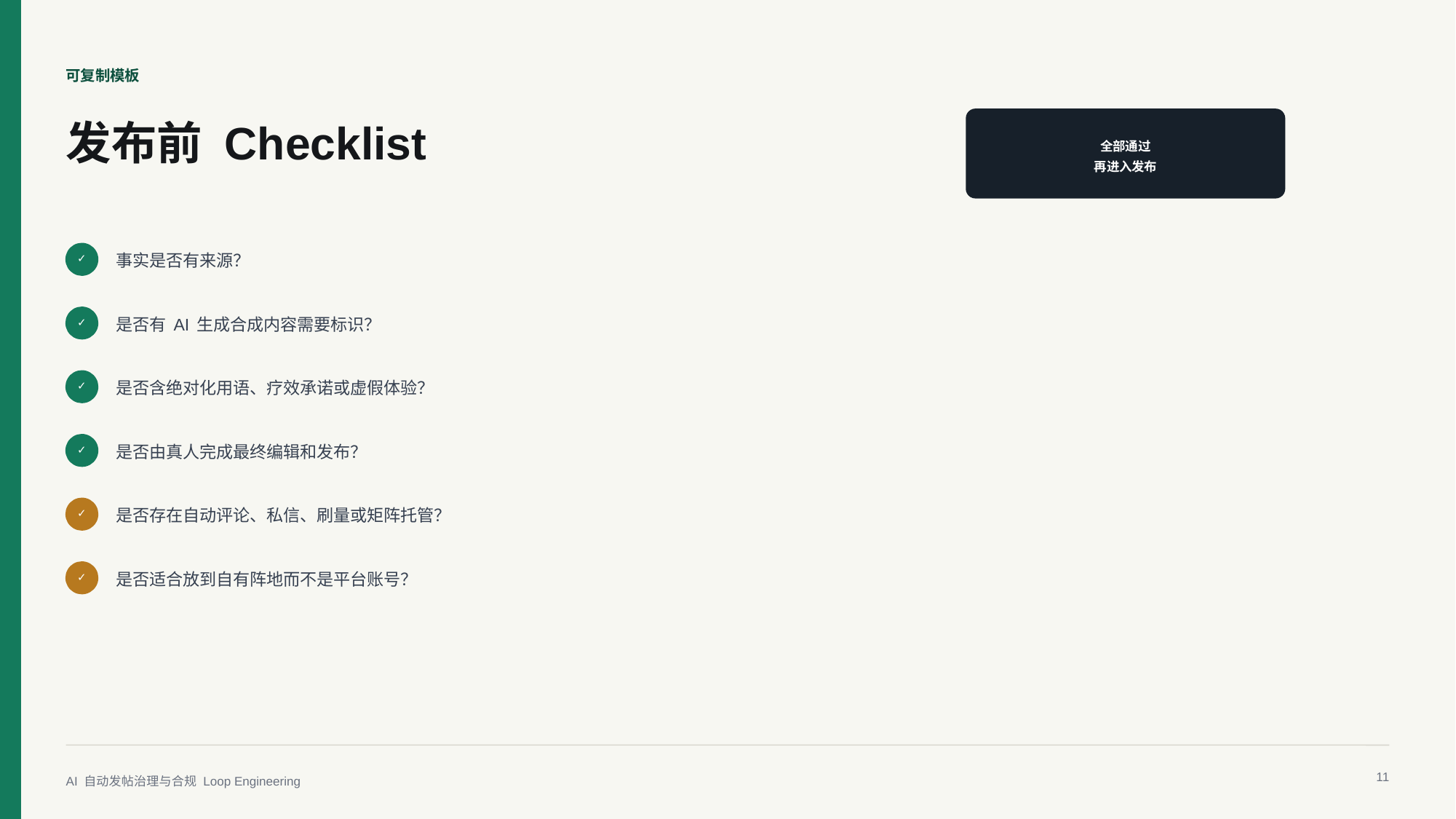

可复制模板
发布前 Checklist

全部通过
再进入发布

事实是否有来源？
✓

是否有 AI 生成合成内容需要标识？
✓

是否含绝对化用语、疗效承诺或虚假体验？
✓

是否由真人完成最终编辑和发布？
✓

是否存在自动评论、私信、刷量或矩阵托管？
✓

是否适合放到自有阵地而不是平台账号？
✓

AI 自动发帖治理与合规 Loop Engineering
11